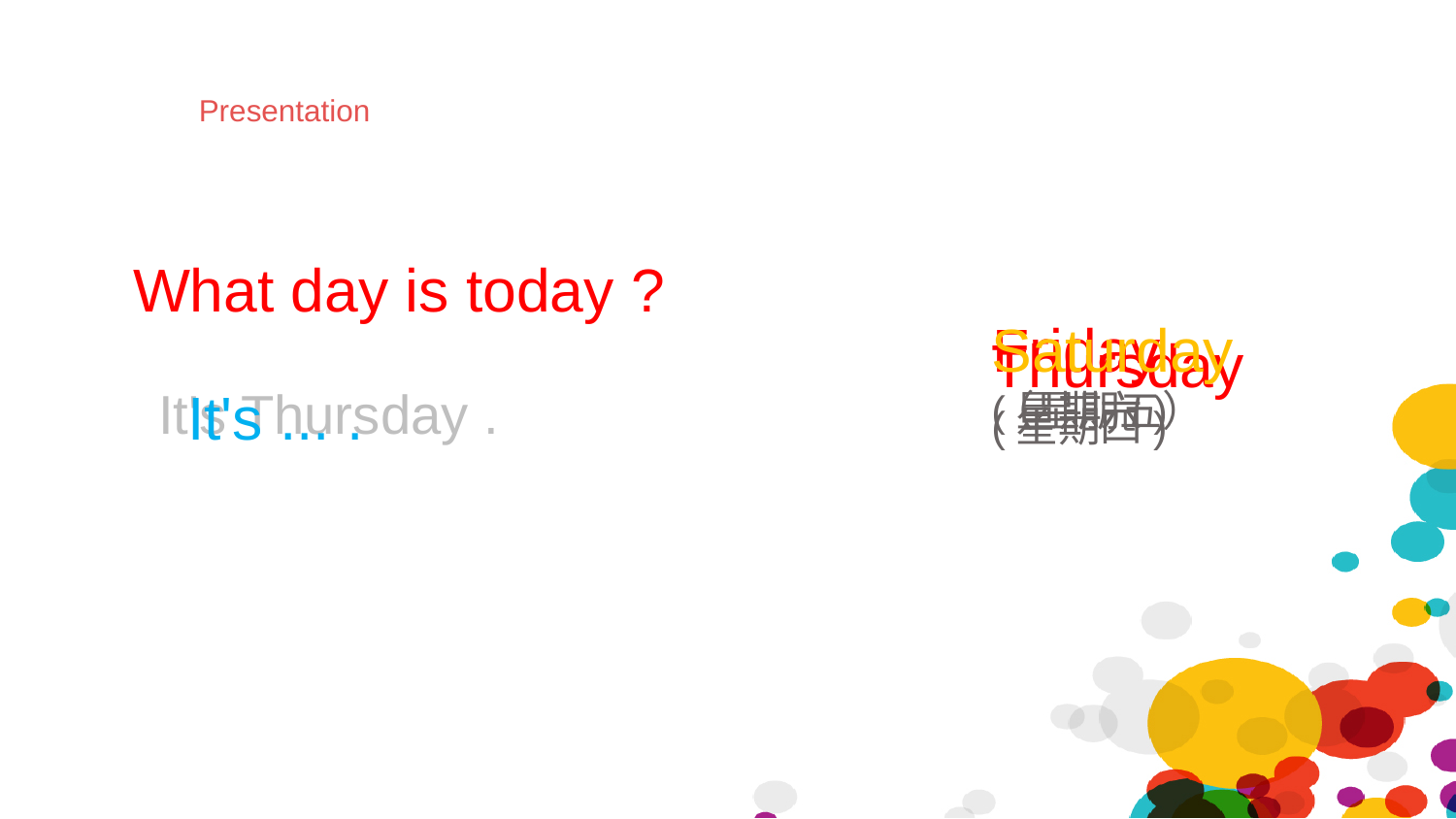

# Presentation
What day is today ?
Friday
（星期五）
Saturday
(星期六)
Thursday
(星期四)
It's Thursday .
It's ... .